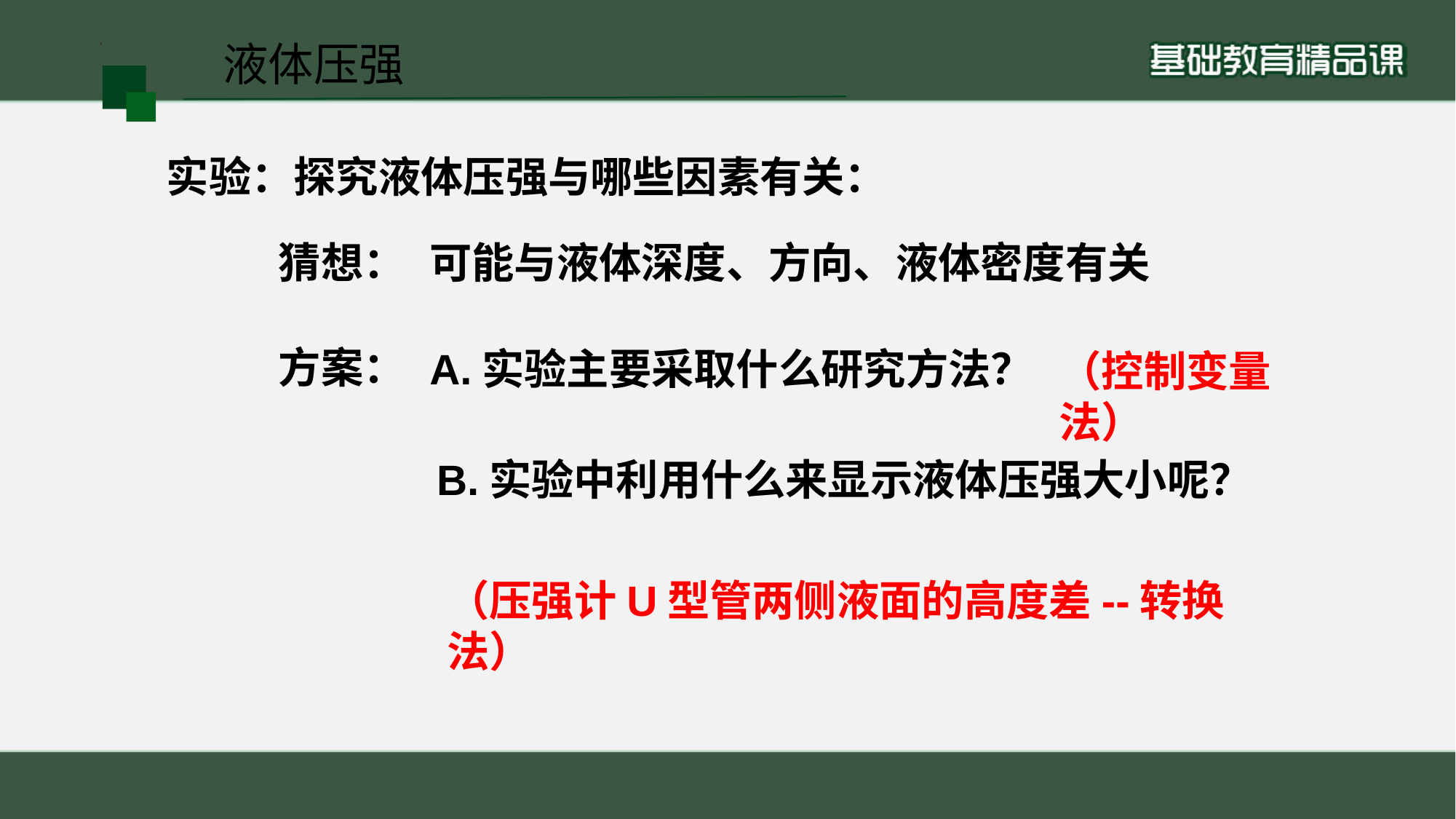

液体压强

实验：探究液体压强与哪些因素有关：
猜想：
可能与液体深度、方向、液体密度有关
方案：
A.实验主要采取什么研究方法？
（控制变量法）
B.实验中利用什么来显示液体压强大小呢？
（压强计U型管两侧液面的高度差--转换法）